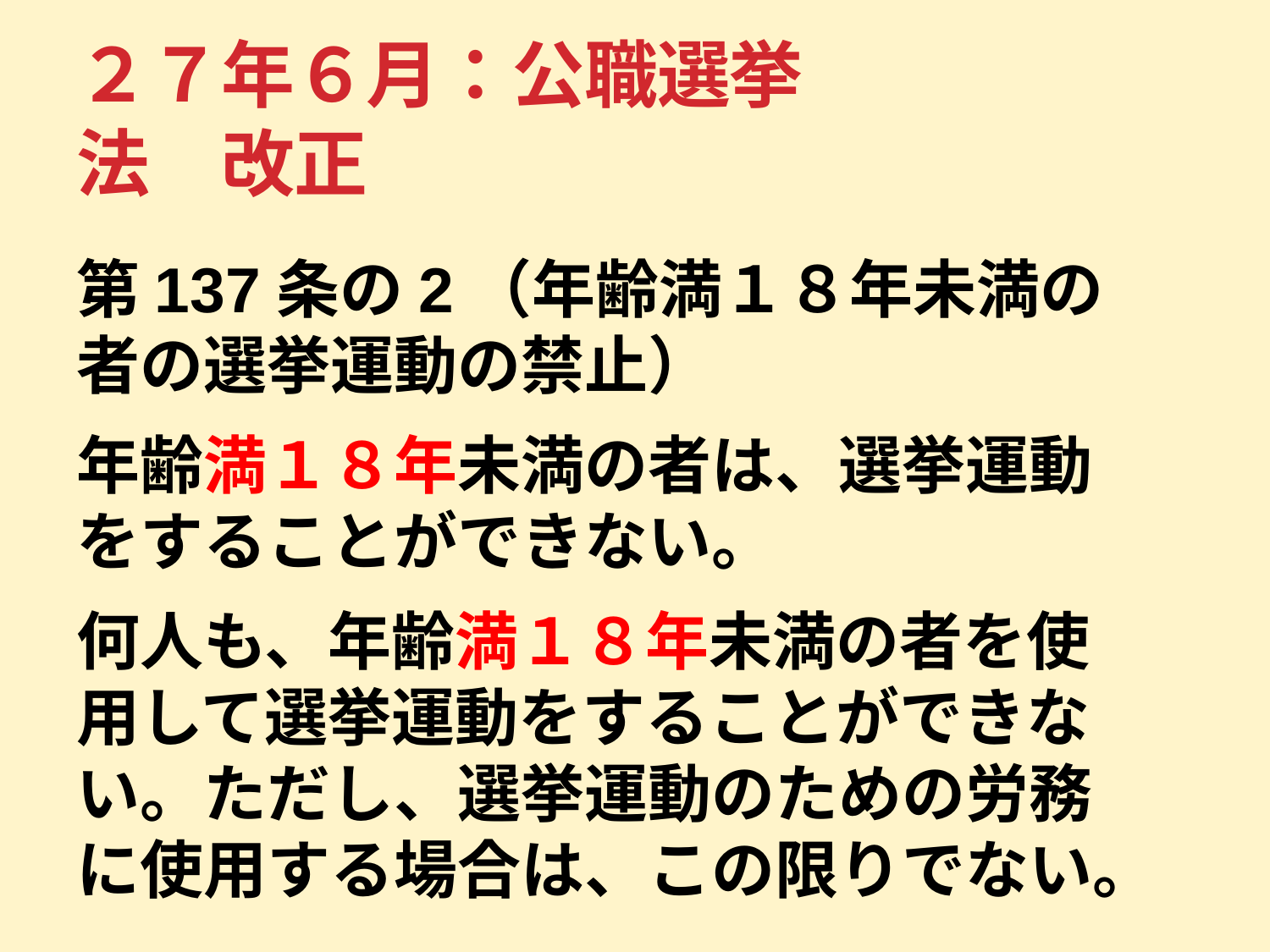

# ２７年６月：公職選挙法　改正
第137条の2（年齢満１８年未満の者の選挙運動の禁止）
年齢満１８年未満の者は、選挙運動をすることができない。
何人も、年齢満１８年未満の者を使用して選挙運動をすることができない。ただし、選挙運動のための労務に使用する場合は、この限りでない。